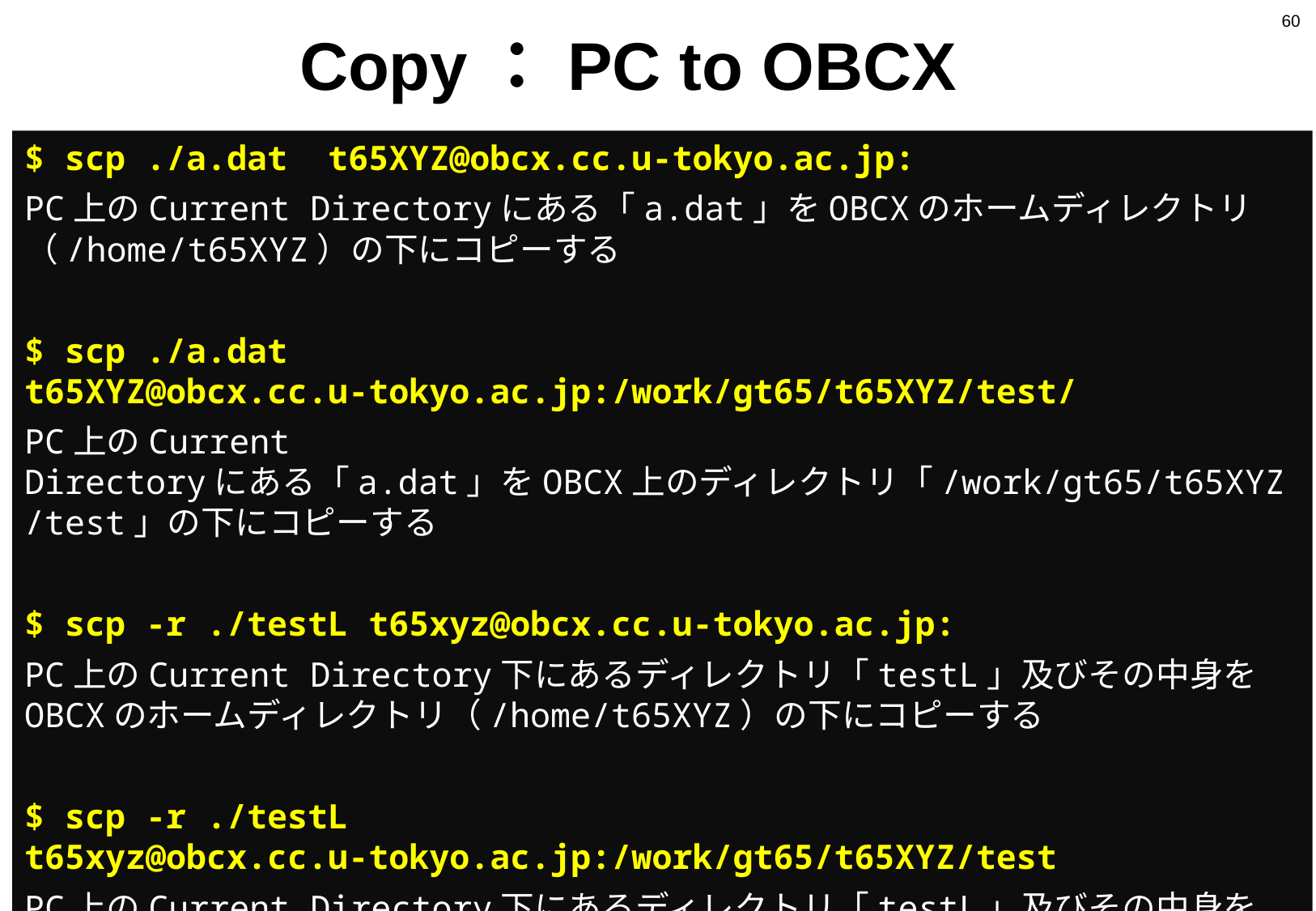

60
60
# Copy：PC to OBCX
$ scp ./a.dat  t65XYZ@obcx.cc.u-tokyo.ac.jp:
PC上のCurrent Directoryにある「a.dat」をOBCXのホームディレクトリ（/home/t65XYZ）の下にコピーする

$ scp ./a.dat  t65XYZ@obcx.cc.u-tokyo.ac.jp:/work/gt65/t65XYZ/test/
PC上のCurrent Directoryにある「a.dat」をOBCX上のディレクトリ「/work/gt65/t65XYZ/test」の下にコピーする

$ scp -r ./testL t65xyz@obcx.cc.u-tokyo.ac.jp:
PC上のCurrent Directory下にあるディレクトリ「testL」及びその中身をOBCXのホームディレクトリ（/home/t65XYZ）の下にコピーする

$ scp -r ./testL t65xyz@obcx.cc.u-tokyo.ac.jp:/work/gt65/t65XYZ/test
PC上のCurrent Directory下にあるディレクトリ「testL」及びその中身をOBCX上のディレクトリ「/work/gt65/t65XYZ/test」の下にコピーする